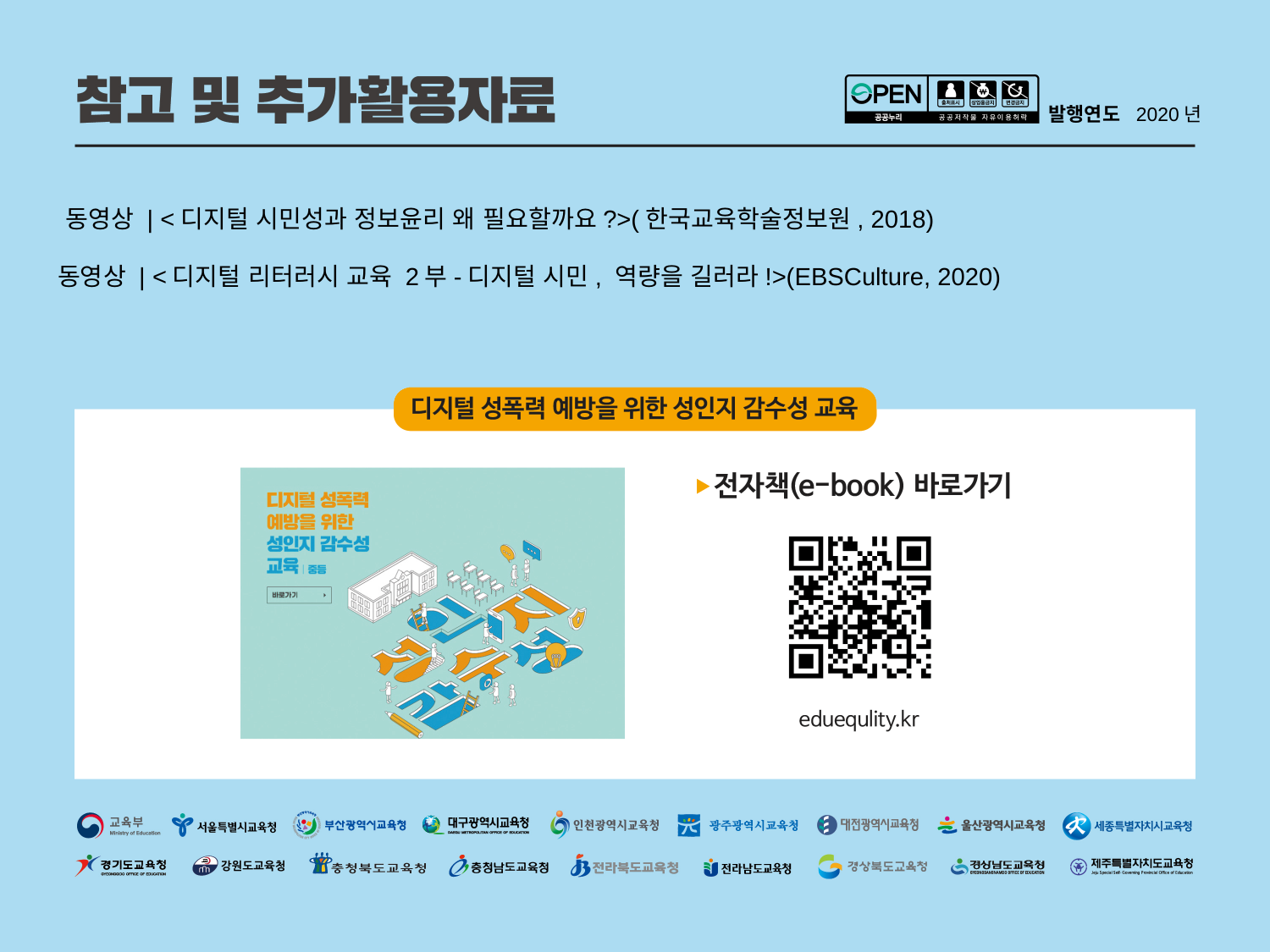

발행연도  2020년
동영상 | <디지털 시민성과 정보윤리 왜 필요할까요?>(한국교육학술정보원, 2018)
동영상 | <디지털 리터러시 교육 2부-디지털 시민, 역량을 길러라!>(EBSCulture, 2020)